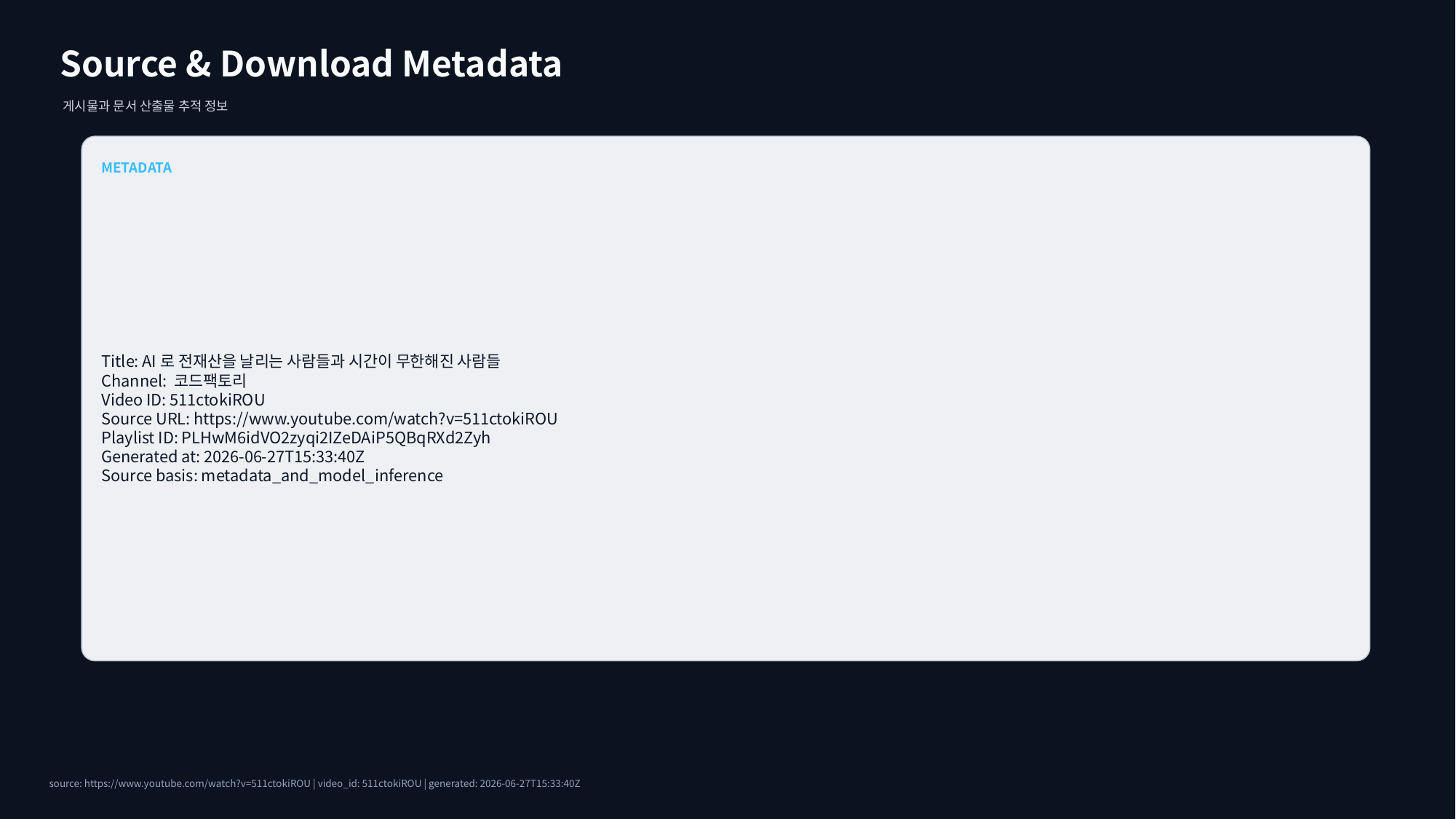

Source & Download Metadata
게시물과 문서 산출물 추적 정보

METADATA
Title: AI로 전재산을 날리는 사람들과 시간이 무한해진 사람들
Channel: 코드팩토리
Video ID: 511ctokiROU
Source URL: https://www.youtube.com/watch?v=511ctokiROU
Playlist ID: PLHwM6idVO2zyqi2IZeDAiP5QBqRXd2Zyh
Generated at: 2026-06-27T15:33:40Z
Source basis: metadata_and_model_inference
source: https://www.youtube.com/watch?v=511ctokiROU | video_id: 511ctokiROU | generated: 2026-06-27T15:33:40Z